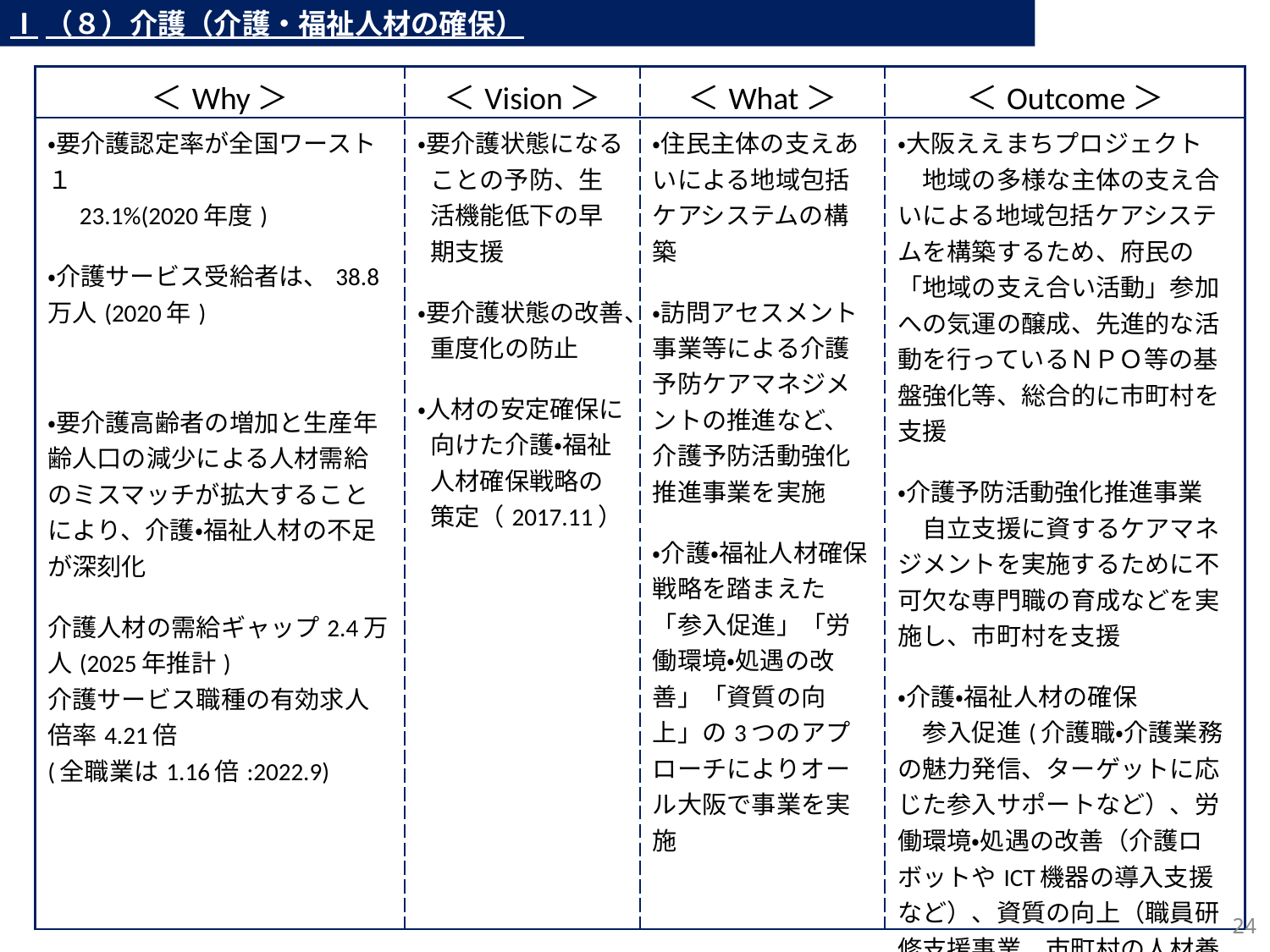

Ⅰ（８）介護（介護・福祉人材の確保）
| ＜Why＞ | ＜Vision＞ | ＜What＞ | ＜Outcome＞ |
| --- | --- | --- | --- |
| ・要介護認定率が全国ワースト１ 　23.1%(2020年度) ・介護サービス受給者は、38.8万人(2020年) ・要介護高齢者の増加と生産年齢人口の減少による人材需給のミスマッチが拡大することにより、介護・福祉人材の不足が深刻化 介護人材の需給ギャップ2.4万人(2025年推計) 介護サービス職種の有効求人倍率4.21倍 (全職業は1.16倍:2022.9) | ・要介護状態になることの予防、生活機能低下の早期支援 ・要介護状態の改善、重度化の防止 ・人材の安定確保に向けた介護・福祉人材確保戦略の策定（2017.11） | ・住民主体の支えあいによる地域包括ケアシステムの構築 ・訪問アセスメント事業等による介護予防ケアマネジメントの推進など、介護予防活動強化推進事業を実施 ・介護・福祉人材確保戦略を踏まえた「参入促進」「労働環境・処遇の改善」「資質の向上」の3つのアプローチによりオール大阪で事業を実施 | ・大阪ええまちプロジェクト 　地域の多様な主体の支え合いによる地域包括ケアシステムを構築するため、府民の「地域の支え合い活動」参加への気運の醸成、先進的な活動を行っているＮＰＯ等の基盤強化等、総合的に市町村を支援 ・介護予防活動強化推進事業 　自立支援に資するケアマネジメントを実施するために不可欠な専門職の育成などを実施し、市町村を支援 ・介護・福祉人材の確保 　参入促進(介護職・介護業務の魅力発信、ターゲットに応じた参入サポートなど）、労働環境・処遇の改善（介護ロボットやICT機器の導入支援など）、資質の向上（職員研修支援事業、市町村の人材養成の取組みの支援など） |
24